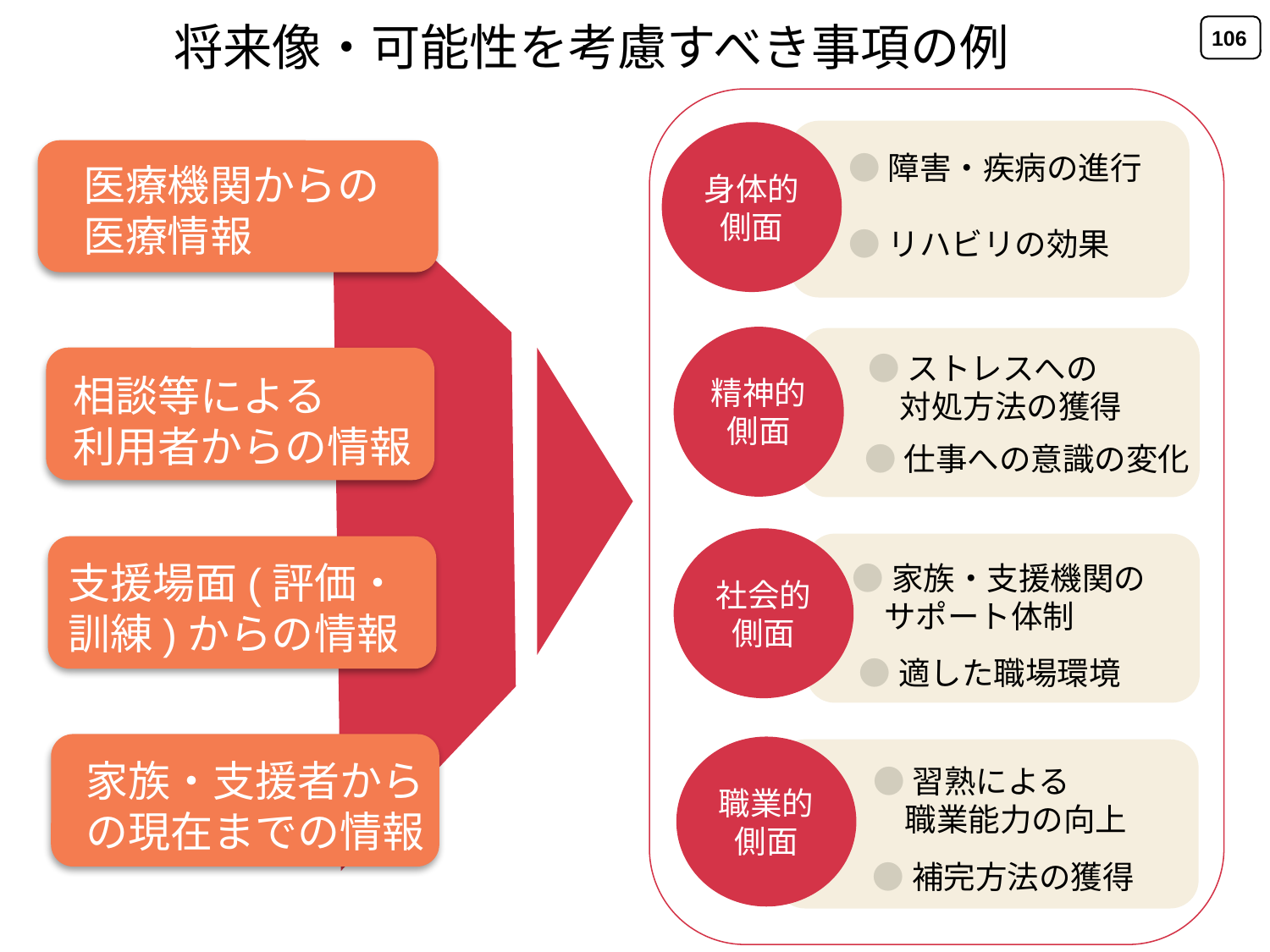

将来像・可能性を考慮すべき事項の例
106

身体的
側面
●障害・疾病の進行

●リハビリの効果

医療機関からの
医療情報

精神的
側面

●ストレスへの
　対処方法の獲得
●仕事への意識の変化

相談等による
利用者からの情報

社会的
側面

●家族・支援機関の
　サポート体制
●適した職場環境

支援場面(評価・
訓練)からの情報

職業的
側面

●習熟による
　職業能力の向上
●補完方法の獲得
家族・支援者から
の現在までの情報